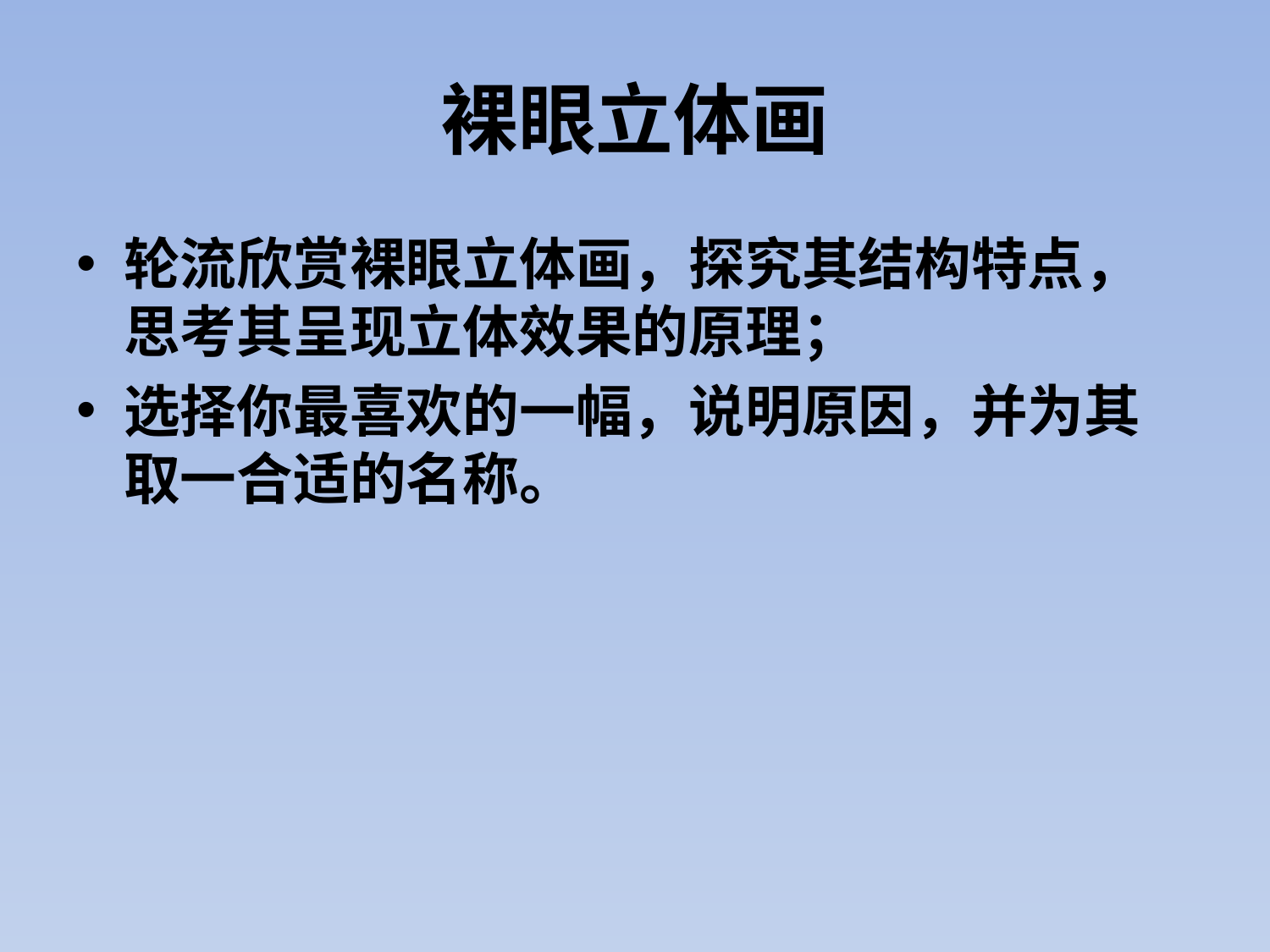

# 裸眼立体画
轮流欣赏裸眼立体画，探究其结构特点，思考其呈现立体效果的原理；
选择你最喜欢的一幅，说明原因，并为其取一合适的名称。